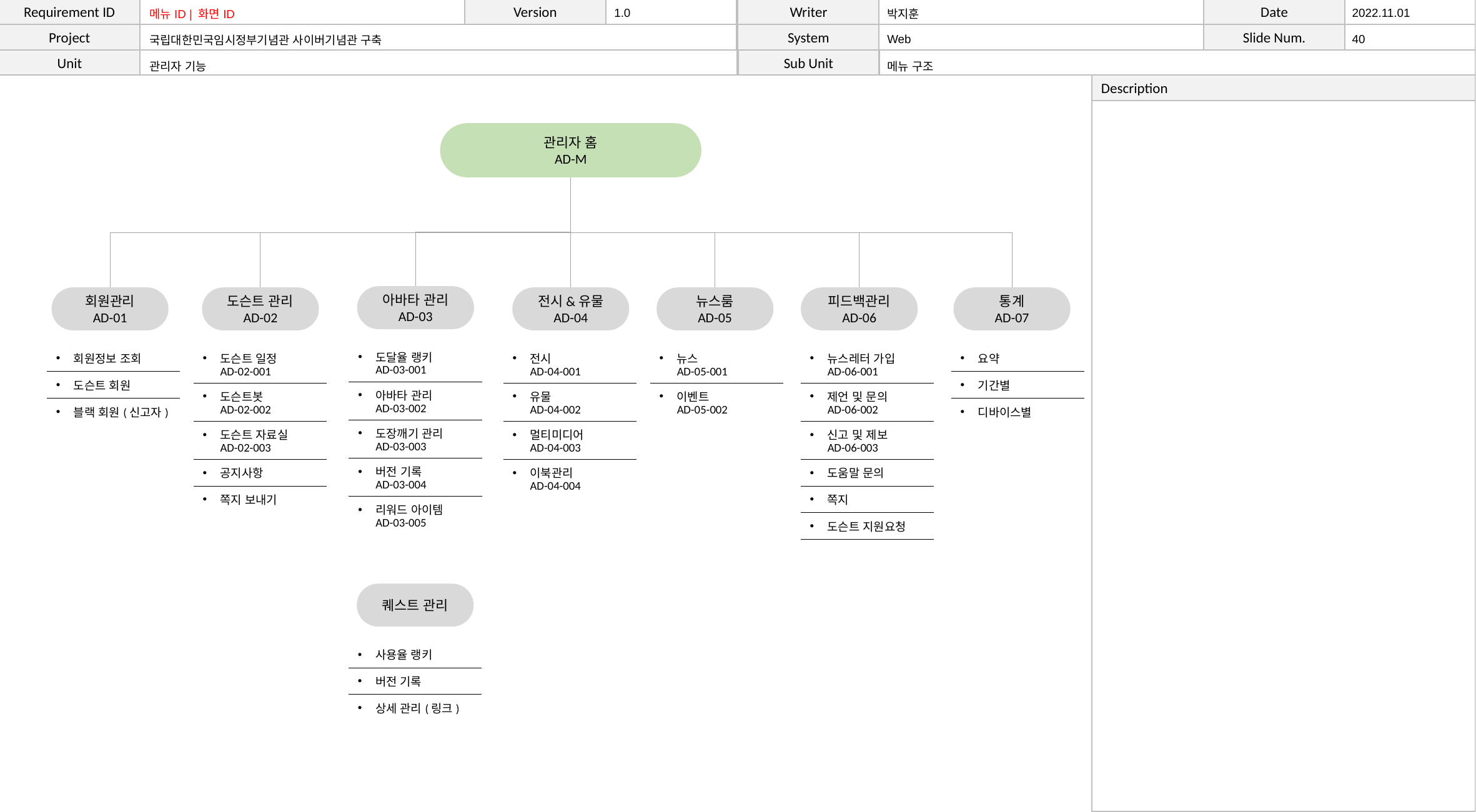

|  | 메뉴ID | 화면ID |  | 1.0 |  | 박지훈 |  | 2022.11.01 |
| --- | --- | --- | --- | --- | --- | --- | --- |
|  | 국립대한민국임시정부기념관 사이버기념관 구축 |  |  |  | Web |  | 40 |
|  | 관리자 기능 |  |  |  | 메뉴 구조 |  |  |
관리자 홈
AD-M
아바타 관리
AD-03
회원관리
AD-01
도슨트 관리
AD-02
전시&유물
AD-04
뉴스룸
AD-05
피드백관리
AD-06
통계
AD-07
| 도달율 랭키 AD-03-001 |
| --- |
| 아바타 관리 AD-03-002 |
| 도장깨기 관리 AD-03-003 |
| 버전 기록 AD-03-004 |
| 리워드 아이템 AD-03-005 |
| 회원정보 조회 |
| --- |
| 도슨트 회원 |
| 블랙 회원(신고자) |
| 전시 AD-04-001 |
| --- |
| 유물 AD-04-002 |
| 멀티미디어 AD-04-003 |
| 이북관리 AD-04-004 |
| 요약 |
| --- |
| 기간별 |
| 디바이스별 |
| 도슨트 일정 AD-02-001 |
| --- |
| 도슨트봇 AD-02-002 |
| 도슨트 자료실 AD-02-003 |
| 공지사항 |
| 쪽지 보내기 |
| 뉴스 AD-05-001 |
| --- |
| 이벤트 AD-05-002 |
| 뉴스레터 가입 AD-06-001 |
| --- |
| 제언 및 문의 AD-06-002 |
| 신고 및 제보 AD-06-003 |
| 도움말 문의 |
| 쪽지 |
| 도슨트 지원요청 |
퀘스트 관리
| 사용율 랭키 |
| --- |
| 버전 기록 |
| 상세 관리(링크) |